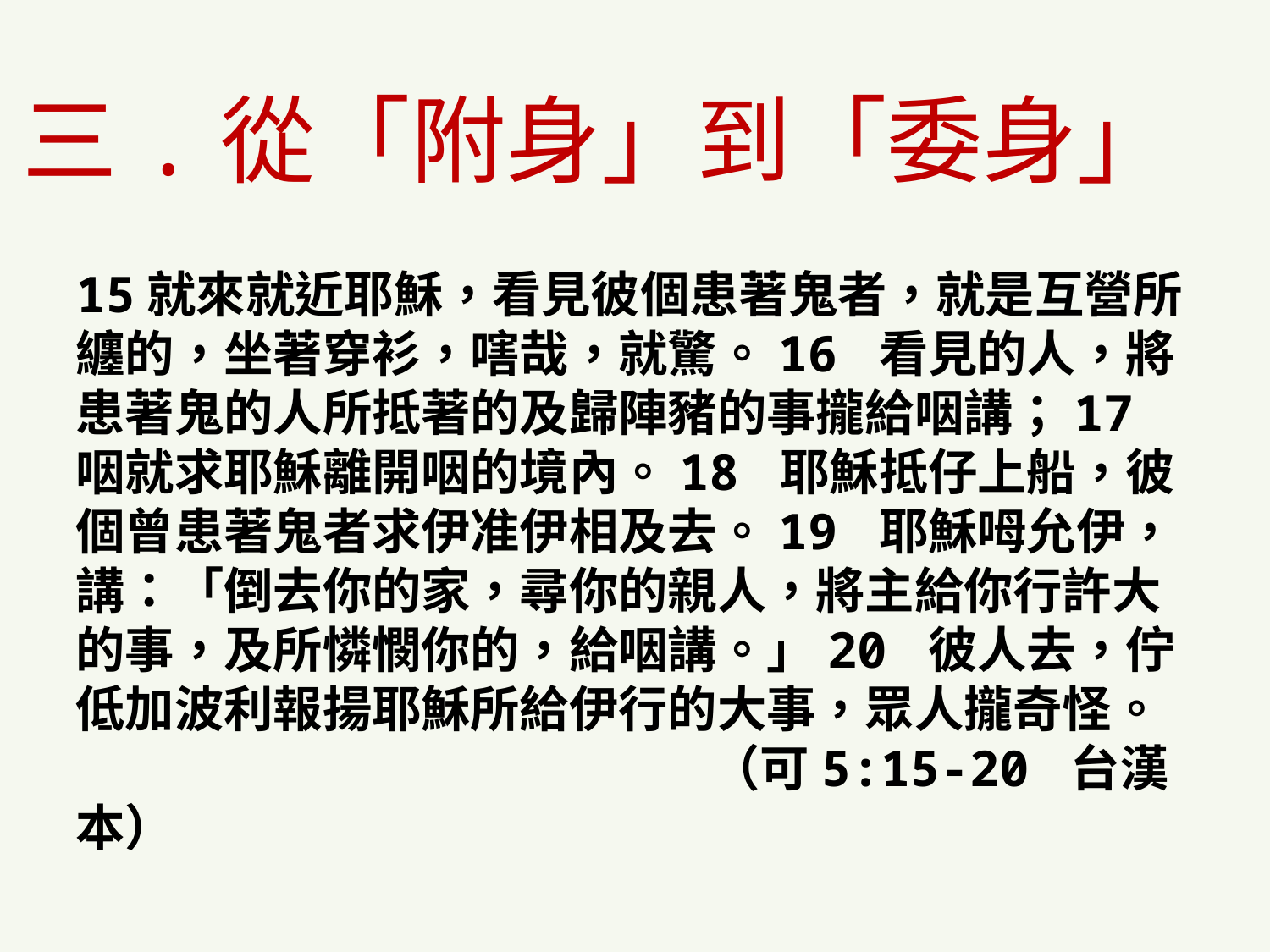

三.從「附身」到「委身」
15就來就近耶穌，看見彼個患著鬼者，就是互營所纏的，坐著穿衫，嗐哉，就驚。16 看見的人，將患著鬼的人所抵著的及歸陣豬的事攏給咽講；17 咽就求耶穌離開咽的境內。18 耶穌抵仔上船，彼個曾患著鬼者求伊准伊相及去。19 耶穌呣允伊，講：「倒去你的家，尋你的親人，將主給你行許大的事，及所憐憫你的，給咽講。」20 彼人去，佇低加波利報揚耶穌所給伊行的大事，眾人攏奇怪。
					（可5:15-20 台漢本）